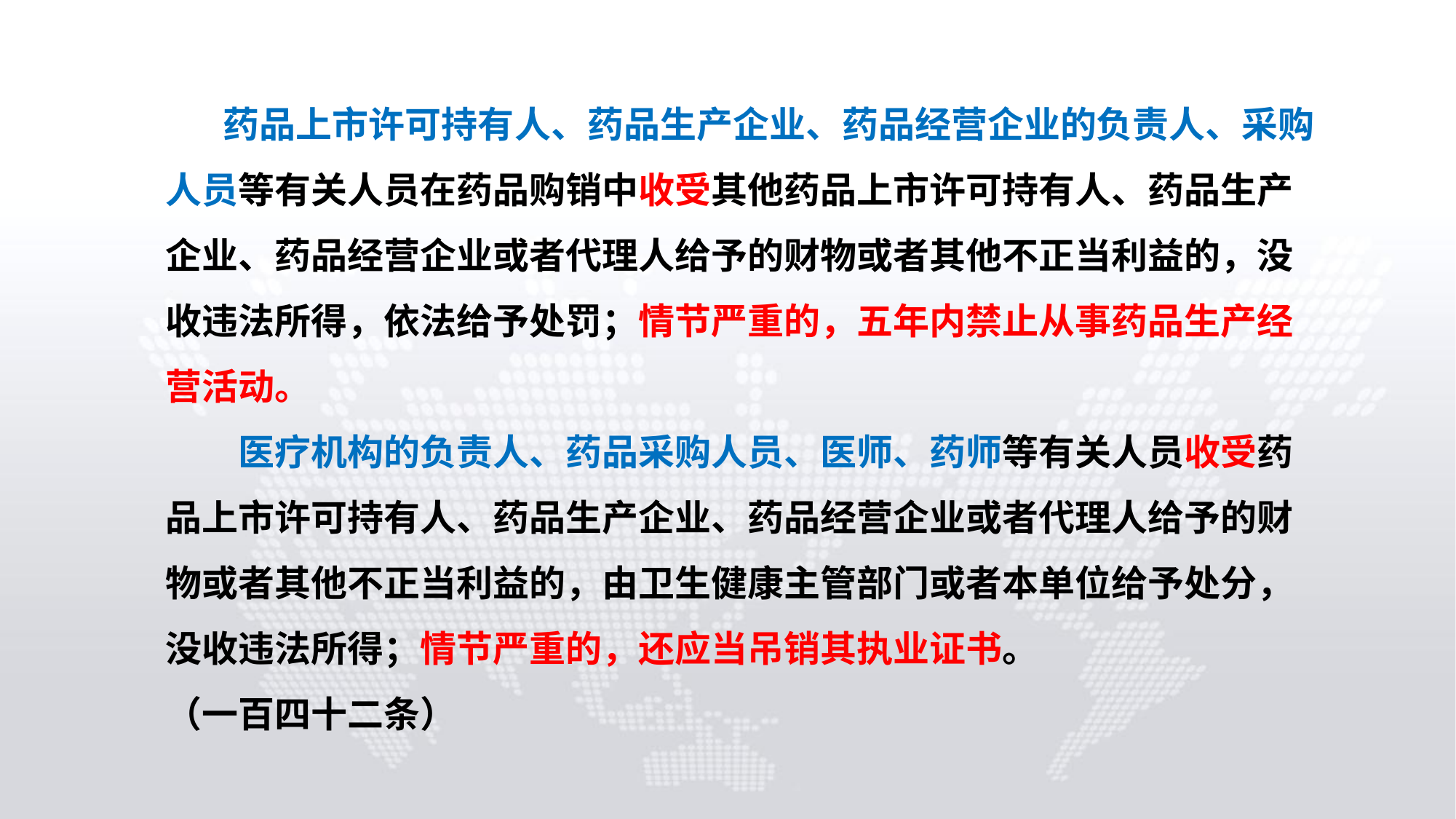

药品上市许可持有人、药品生产企业、药品经营企业的负责人、采购人员等有关人员在药品购销中收受其他药品上市许可持有人、药品生产企业、药品经营企业或者代理人给予的财物或者其他不正当利益的，没收违法所得，依法给予处罚；情节严重的，五年内禁止从事药品生产经营活动。
　　医疗机构的负责人、药品采购人员、医师、药师等有关人员收受药品上市许可持有人、药品生产企业、药品经营企业或者代理人给予的财物或者其他不正当利益的，由卫生健康主管部门或者本单位给予处分，没收违法所得；情节严重的，还应当吊销其执业证书。
（一百四十二条）